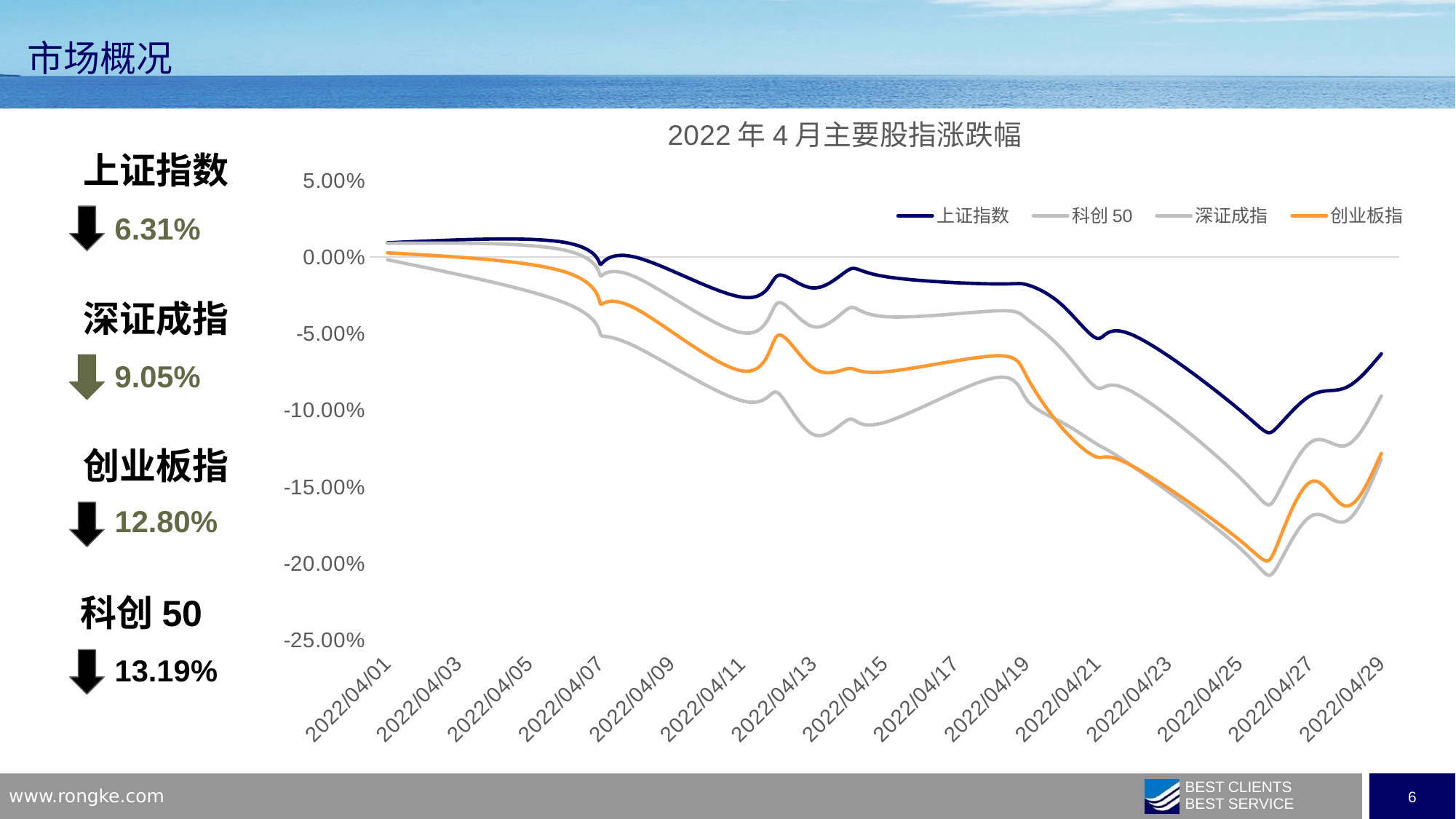

市场概况

### Chart: 2022年4月主要股指涨跌幅

| Category | 上证指数 | 科创50 | 深证成指 | 创业板指 |
|---|---|---|---|---|
| 44652 | 0.009382471185915175 | -0.0017085238669080072 | 0.009050478500026049 | 0.0028114762496980195 |
| 44657 | 0.009600631006140503 | -0.029848162170544756 | 0.0045103113573050635 | -0.00961927886617453 |
| 44658 | -0.004768398675248808 | -0.0503960006555102 | -0.01206702684890848 | -0.030441672612349868 |
| 44659 | -0.00010844956813749196 | -0.058489056685120944 | -0.013119282370563812 | -0.0336837573334009 |
| 44662 | -0.02615980694193476 | -0.09375984135777105 | -0.04935035073492389 | -0.07424311217271706 |
| 44663 | -0.011952944264332466 | -0.08855654708985439 | -0.02986220548284746 | -0.05106173452265794 |
| 44664 | -0.020102835527266882 | -0.11569174823575046 | -0.04539305632495272 | -0.07243904617140307 |
| 44665 | -0.008167294851129991 | -0.10584654099302448 | -0.03330835366278795 | -0.07264513812315698 |
| 44666 | -0.012593955930609413 | -0.10787282958535327 | -0.03875865189592531 | -0.07487522525444235 |
| 44669 | -0.017427848674509305 | -0.07923578454250135 | -0.035218075923691416 | -0.0645681459902594 |
| 44670 | -0.017887629335795907 | -0.09268593040081796 | -0.04001658060600355 | -0.07743849625445454 |
| 44671 | -0.031102948712086964 | -0.10773809807500745 | -0.05991179769185073 | -0.11123923079309306 |
| 44672 | -0.053008746778991034 | -0.1222128449905725 | -0.08532336212815728 | -0.13048985849743888 |
| 44673 | -0.05082204434415827 | -0.1365557016725405 | -0.088012445819032 | -0.13645351509733517 |
| 44676 | -0.0995297987096685 | -0.18949840283585084 | -0.14350013268825368 | -0.1844294353151964 |
| 44677 | -0.11247059646862756 | -0.20438091879191123 | -0.15774679691281945 | -0.1913823408037435 |
| 44678 | -0.09037594179625141 | -0.1692173694030057 | -0.12092087389187745 | -0.14676536970869436 |
| 44679 | -0.08508635792680708 | -0.17230464572578486 | -0.12290005335174392 | -0.16237597962769212 |
| 44680 | -0.06307739901468035 | -0.13189756592403634 | -0.09050965368832053 | -0.12797761227001003 |
上证指数
6.31%

深证成指
9.05%

创业板指
12.80%

科创50
13.19%